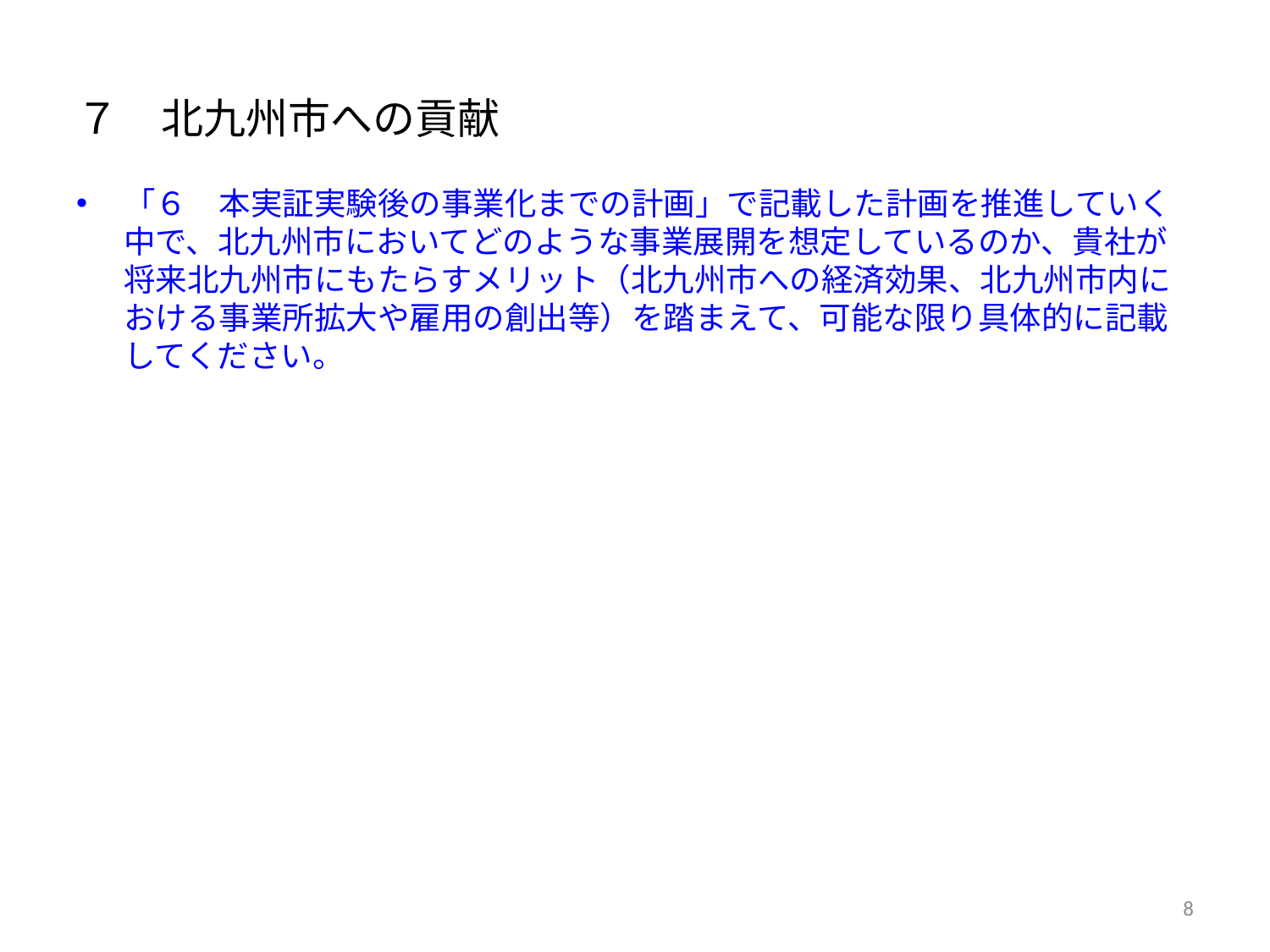

# ７　北九州市への貢献
「６　本実証実験後の事業化までの計画」で記載した計画を推進していく中で、北九州市においてどのような事業展開を想定しているのか、貴社が将来北九州市にもたらすメリット（北九州市への経済効果、北九州市内における事業所拡大や雇用の創出等）を踏まえて、可能な限り具体的に記載してください。
8